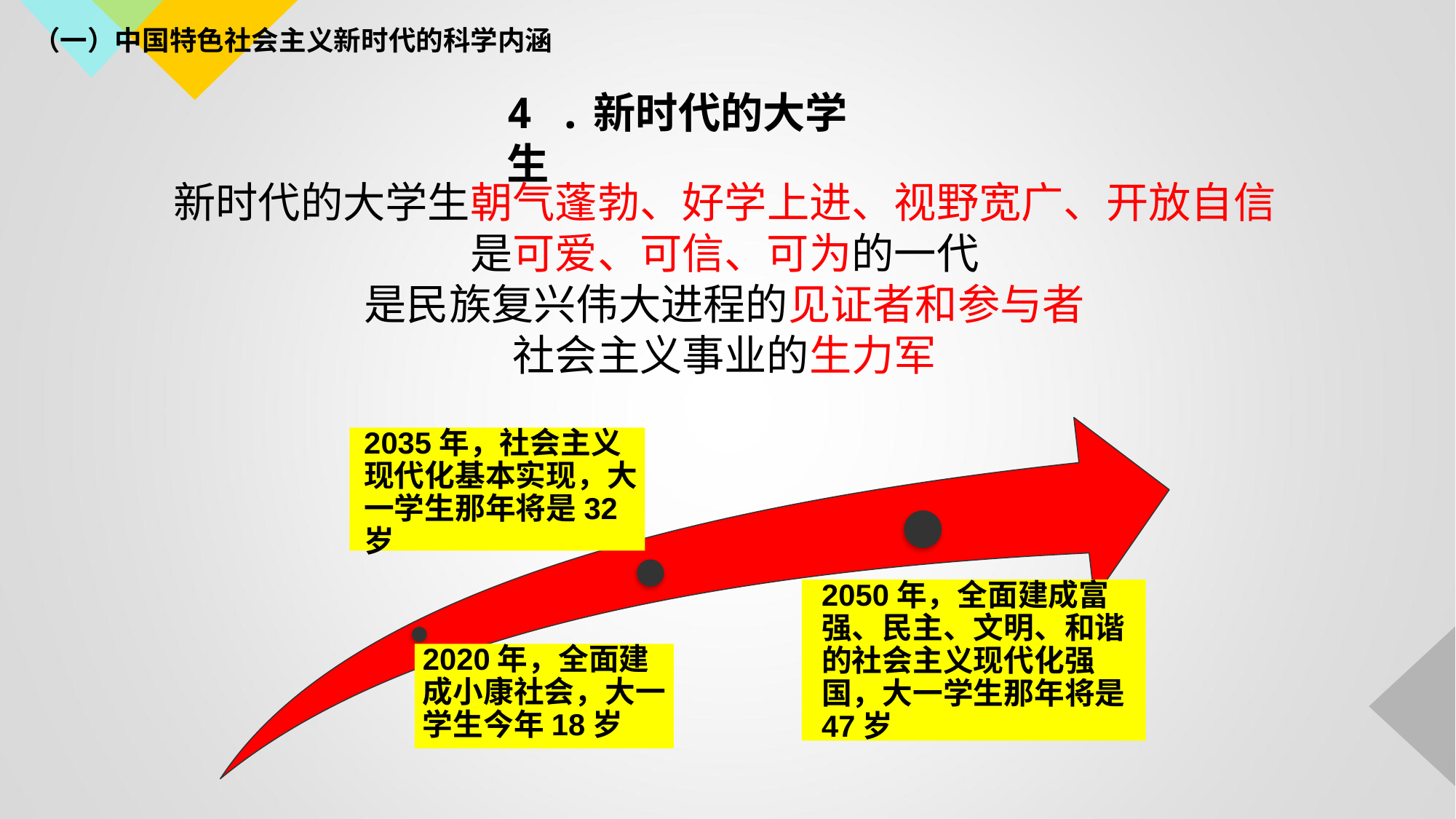

（一）中国特色社会主义新时代的科学内涵
4 .新时代的大学生
新时代的大学生朝气蓬勃、好学上进、视野宽广、开放自信
是可爱、可信、可为的一代
是民族复兴伟大进程的见证者和参与者
社会主义事业的生力军
2020年，全面建成小康社会，大一学生今年18岁
2035年，社会主义现代化基本实现，大一学生那年将是32岁
2050年，全面建成富强、民主、文明、和谐的社会主义现代化强国，大一学生那年将是47岁